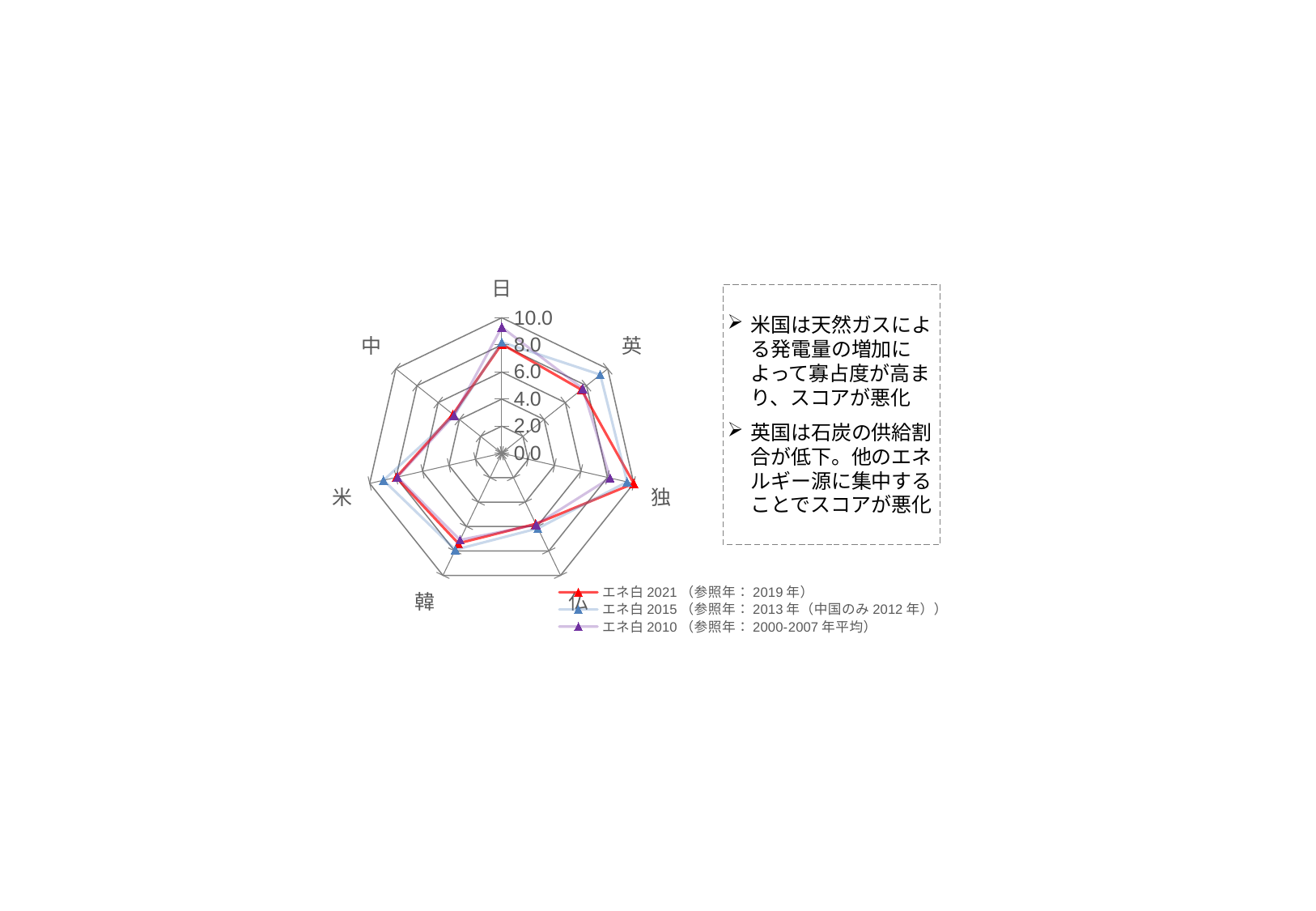

### Chart

| Category | エネ白2021（参照年：2019年） | エネ白2015（参照年：2013年（中国のみ2012年）） | エネ白2010（参照年：2000-2007年平均） |
|---|---|---|---|
| 日 | 8.061348295230587 | 8.2 | 9.3 |
| 英 | 7.521825266419418 | 9.3 | 7.6499999999999995 |
| 独 | 10.0 | 9.5 | 8.2 |
| 仏 | 5.781686550215344 | 6.15 | 5.85 |
| 韓 | 7.379183771123479 | 7.9 | 7.1 |
| 米 | 7.989374508707038 | 8.95 | 7.9 |
| 中 | 4.610495503160532 | 4.5 | 4.5 |
米国は天然ガスによる発電量の増加によって寡占度が高まり、スコアが悪化
英国は石炭の供給割合が低下。他のエネルギー源に集中することでスコアが悪化